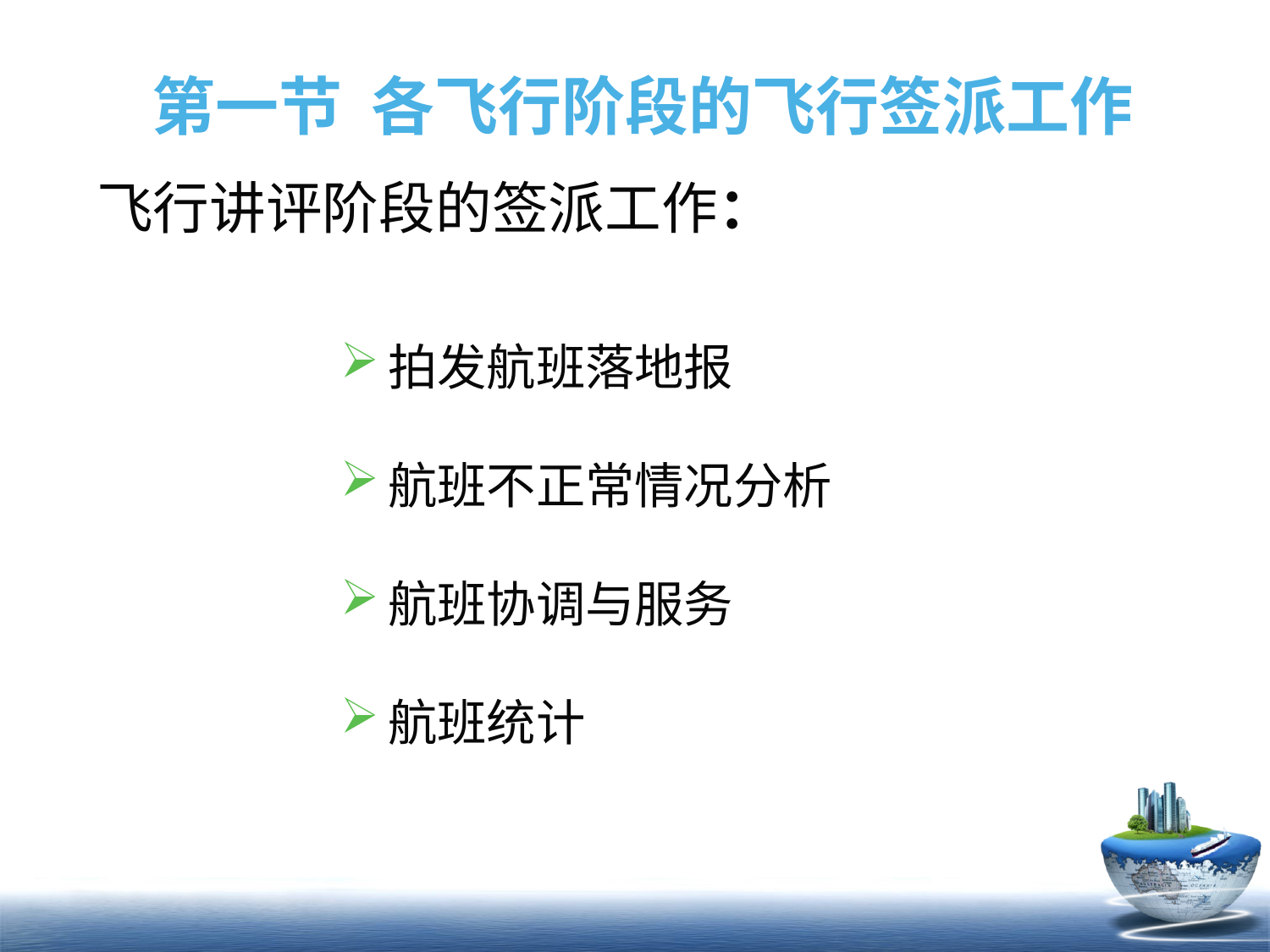

# 第一节  各飞行阶段的飞行签派工作
飞行讲评阶段的签派工作：
拍发航班落地报
航班不正常情况分析
航班协调与服务
航班统计